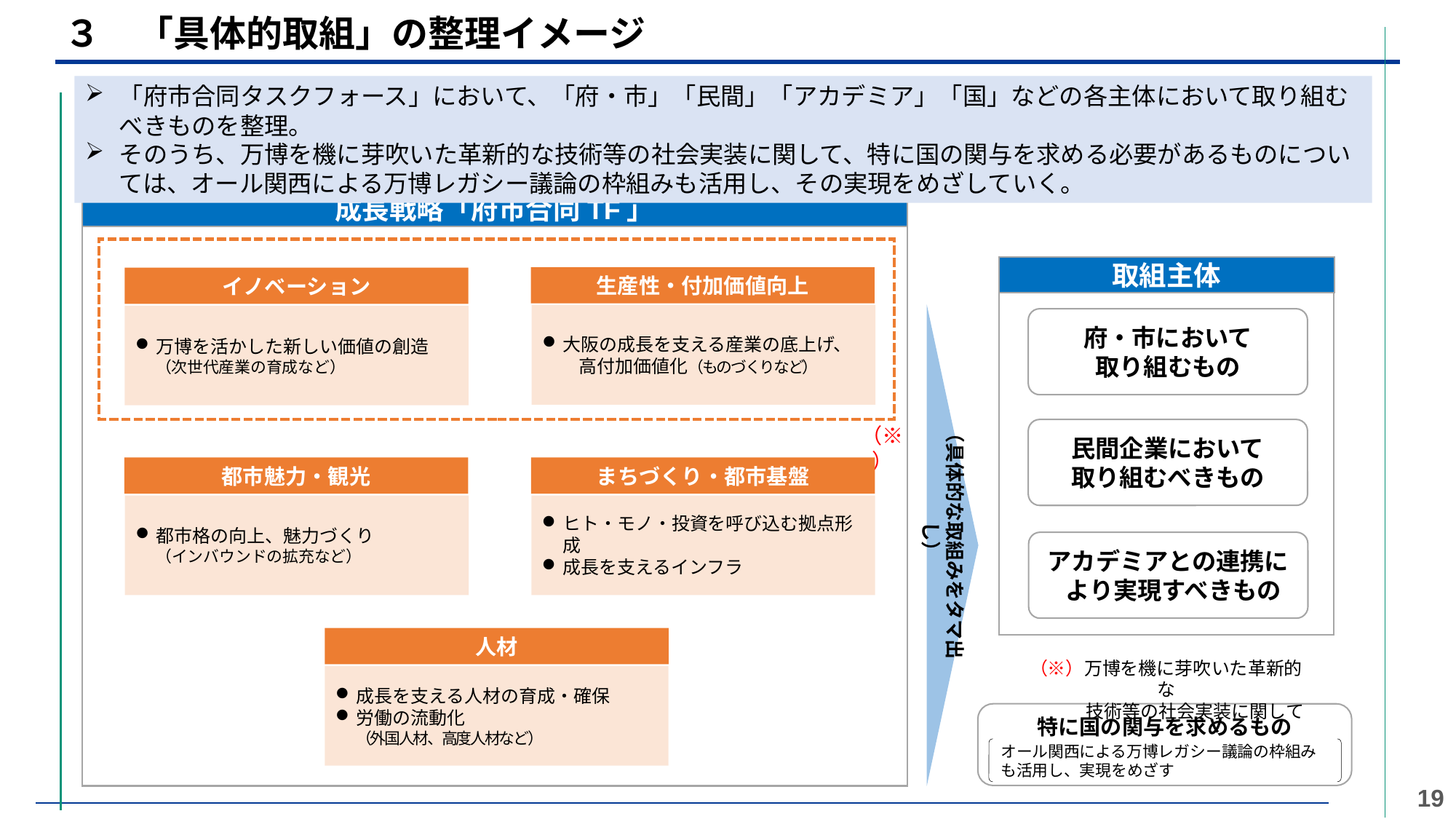

３　「具体的取組」の整理イメージ
「府市合同タスクフォース」において、「府・市」「民間」「アカデミア」「国」などの各主体において取り組むべきものを整理。
そのうち、万博を機に芽吹いた革新的な技術等の社会実装に関して、特に国の関与を求める必要があるものについては、オール関西による万博レガシー議論の枠組みも活用し、その実現をめざしていく。
成長戦略「府市合同TF」

取組主体

府・市において
取り組むもの
民間企業において
取り組むべきもの
アカデミアとの連携により実現すべきもの
生産性・付加価値向上
大阪の成長を支える産業の底上げ、
　　高付加価値化（ものづくりなど）
イノベーション
万博を活かした新しい価値の創造
（次世代産業の育成など）
（具体的な取組みをタマ出し）

（※）
都市魅力・観光
都市格の向上、魅力づくり
（インバウンドの拡充など）
まちづくり・都市基盤
ヒト・モノ・投資を呼び込む拠点形成
成長を支えるインフラ
人材
成長を支える人材の育成・確保
労働の流動化
（外国人材、高度人材など）

（※）万博を機に芽吹いた革新的な
　　　 技術等の社会実装に関して
特に国の関与を求めるもの
オール関西による万博レガシー議論の枠組みも活用し、実現をめざす
19